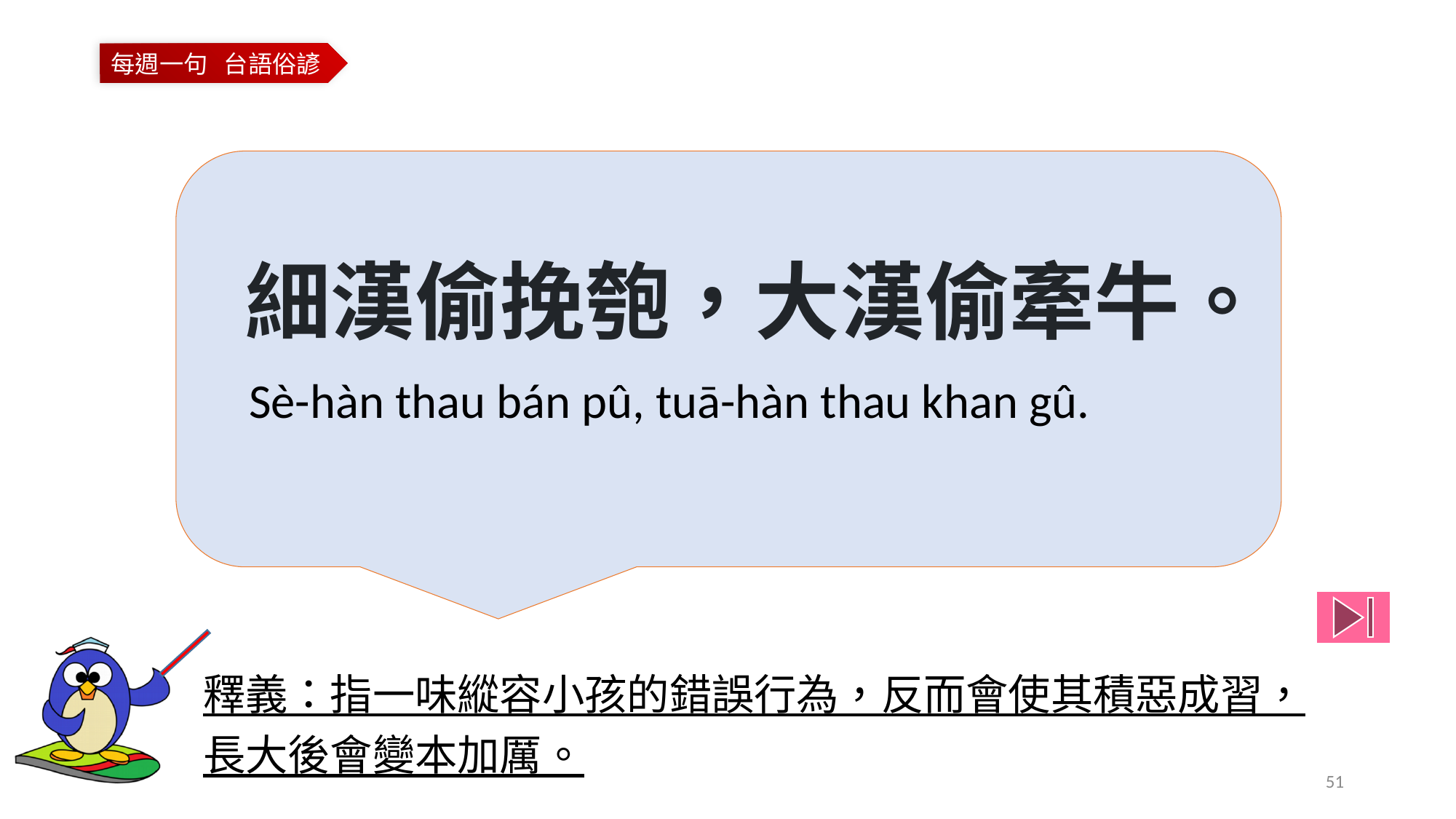

細漢偷挽匏，大漢偷牽牛。
Sè-hàn thau bán pû, tuā-hàn thau khan gû.

釋義：指一味縱容小孩的錯誤行為，反而會使其積惡成習，
長大後會變本加厲。
51